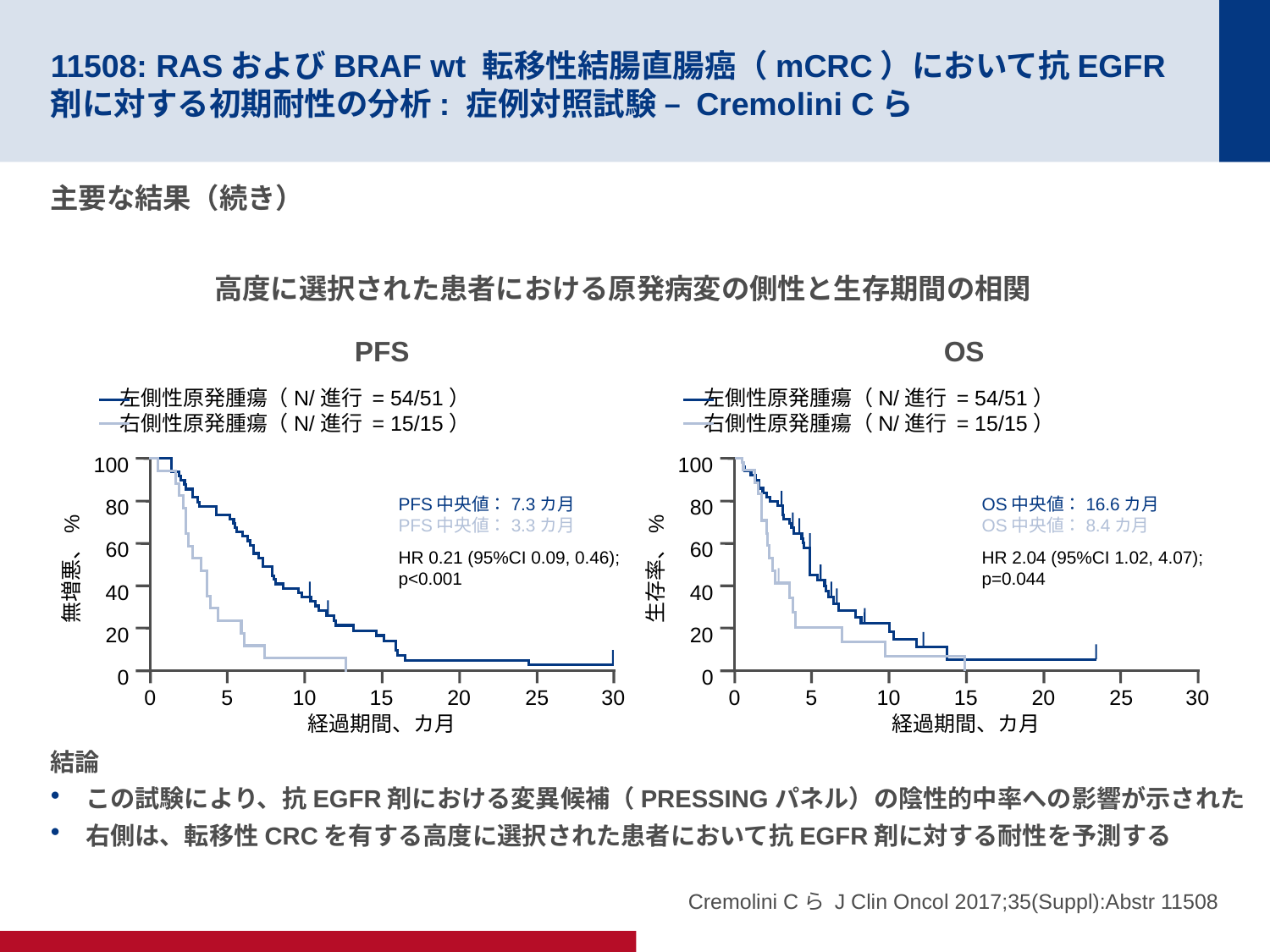

# 11508: RASおよびBRAF wt 転移性結腸直腸癌（mCRC）において抗EGFR剤に対する初期耐性の分析: 症例対照試験 – Cremolini Cら
主要な結果（続き）

高度に選択された患者における原発病変の側性と生存期間の相関
PFS
OS
左側性原発腫瘍（N/進行 = 54/51）
右側性原発腫瘍（N/進行 = 15/15）
左側性原発腫瘍（N/進行 = 54/51）
右側性原発腫瘍（N/進行 = 15/15）
100
80
60
40
20
0

PFS中央値：7.3カ月
PFS中央値：3.3カ月
HR 0.21 (95%CI 0.09, 0.46);
p<0.001
無増悪、%
0	5	10	15	20	25	30
経過期間、カ月
100
80
60
40
20
0

OS中央値：16.6カ月
OS中央値：8.4カ月
HR 2.04 (95%CI 1.02, 4.07);
p=0.044
生存率、%
0	5	10	15	20	25	30
経過期間、カ月
結論
この試験により、抗EGFR剤における変異候補（PRESSINGパネル）の陰性的中率への影響が示された
右側は、転移性CRCを有する高度に選択された患者において抗EGFR剤に対する耐性を予測する
Cremolini Cら J Clin Oncol 2017;35(Suppl):Abstr 11508